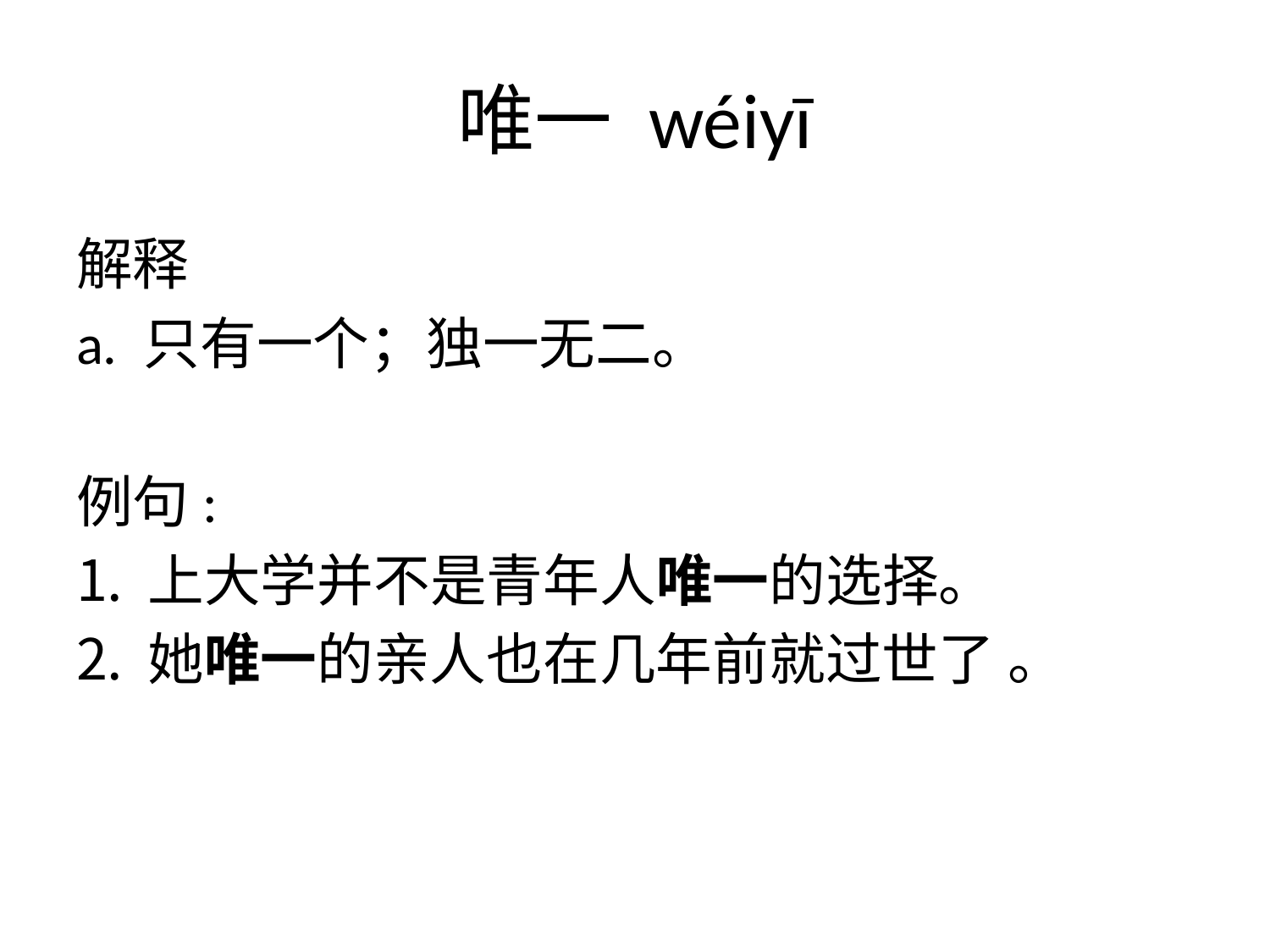

# 唯一 wéiyī
解释
a. 只有一个；独一无二。

例句:
上大学并不是青年人唯一的选择。
她唯一的亲人也在几年前就过世了 。